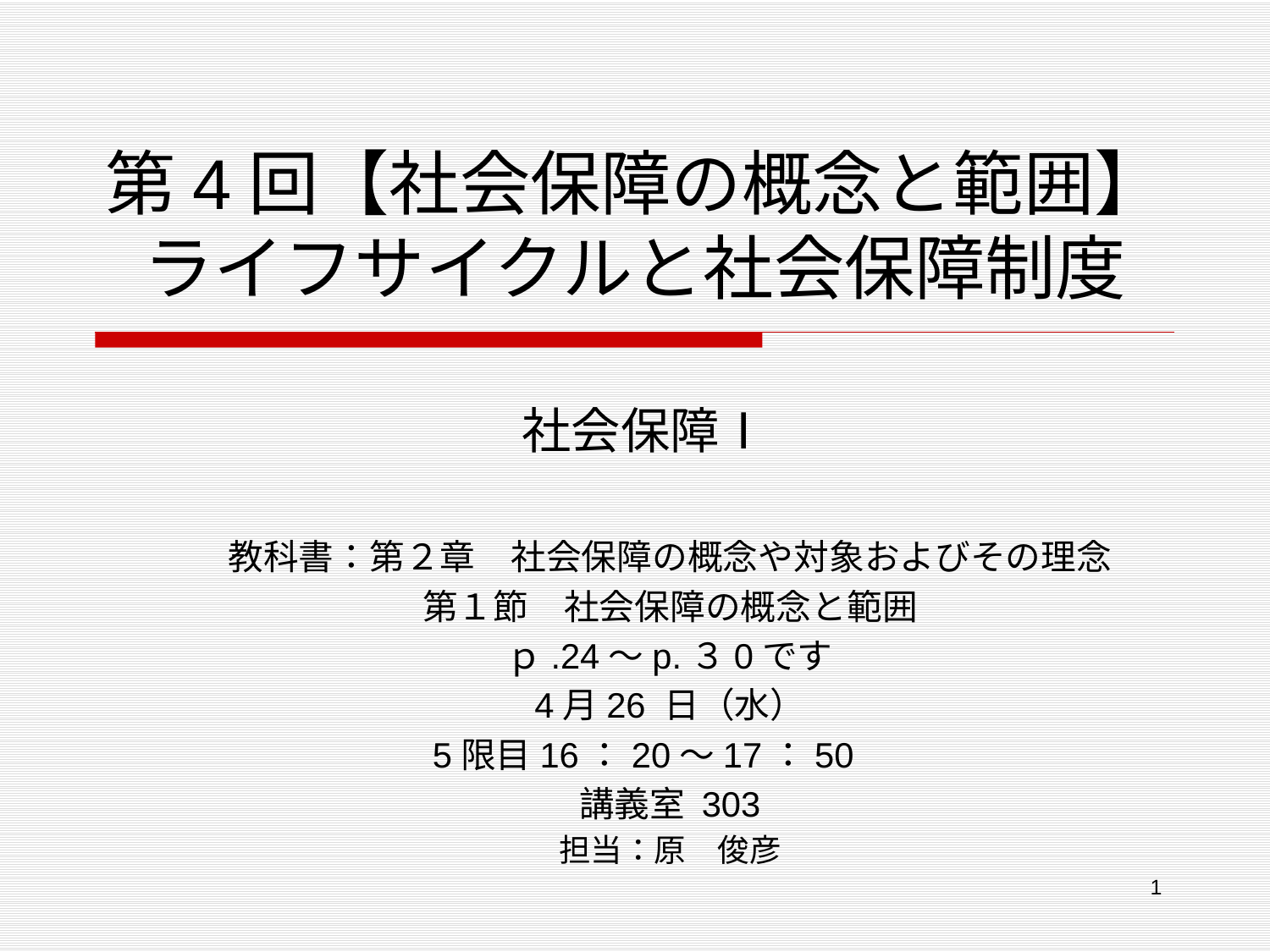

# 第4回【社会保障の概念と範囲】ライフサイクルと社会保障制度
社会保障Ⅰ

教科書：第２章　社会保障の概念や対象およびその理念
第１節　社会保障の概念と範囲
ｐ.24～p.３0です
4月26 日（水）
5限目16：20～17：50
講義室 303
担当：原　俊彦

　　　       担当　原　俊彦（札幌市立大学）t.hara@scu.ac.jp

1